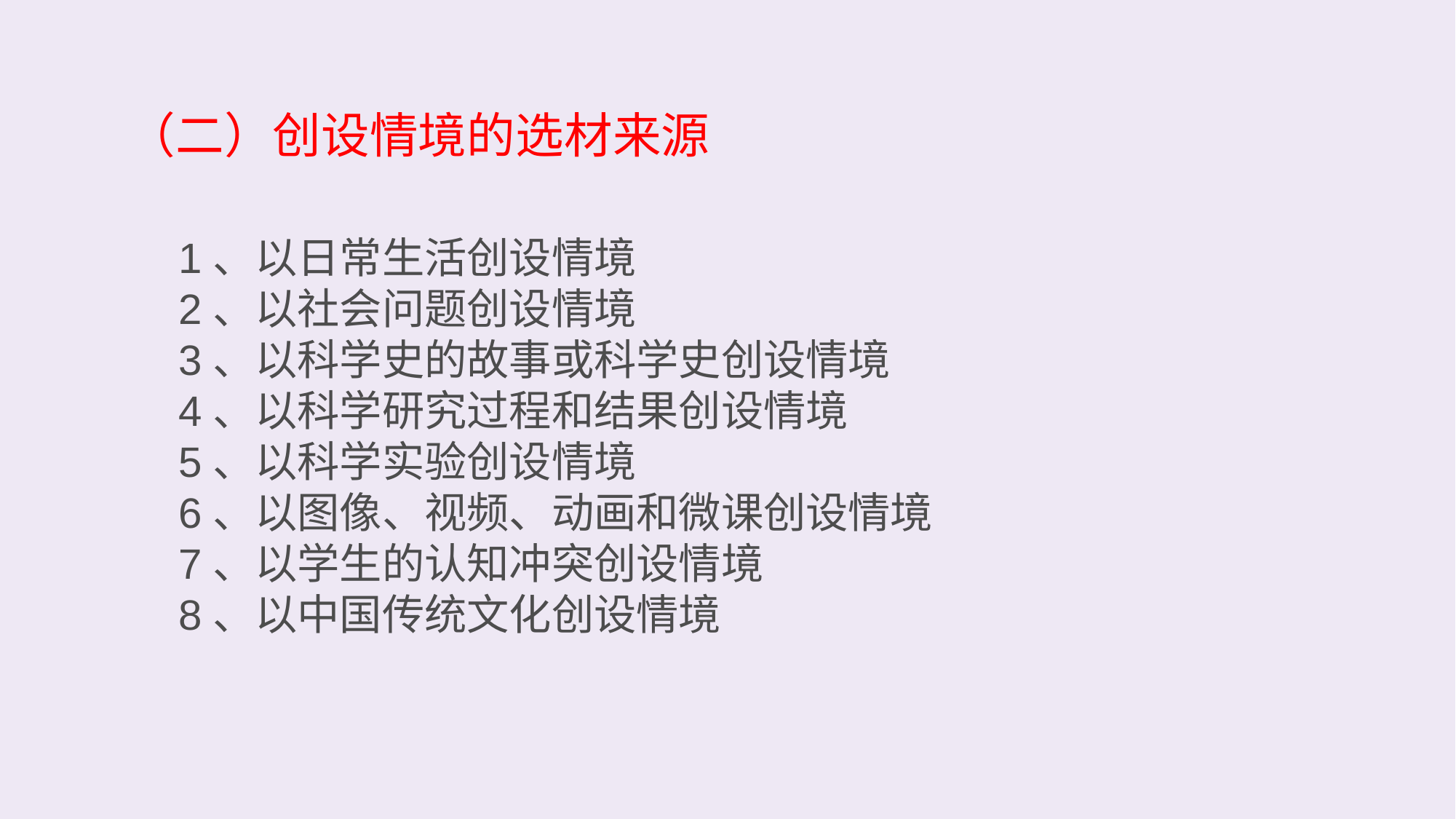

（二）创设情境的选材来源
1、以日常生活创设情境
2、以社会问题创设情境
3、以科学史的故事或科学史创设情境
4、以科学研究过程和结果创设情境
5、以科学实验创设情境
6、以图像、视频、动画和微课创设情境
7、以学生的认知冲突创设情境
8、以中国传统文化创设情境